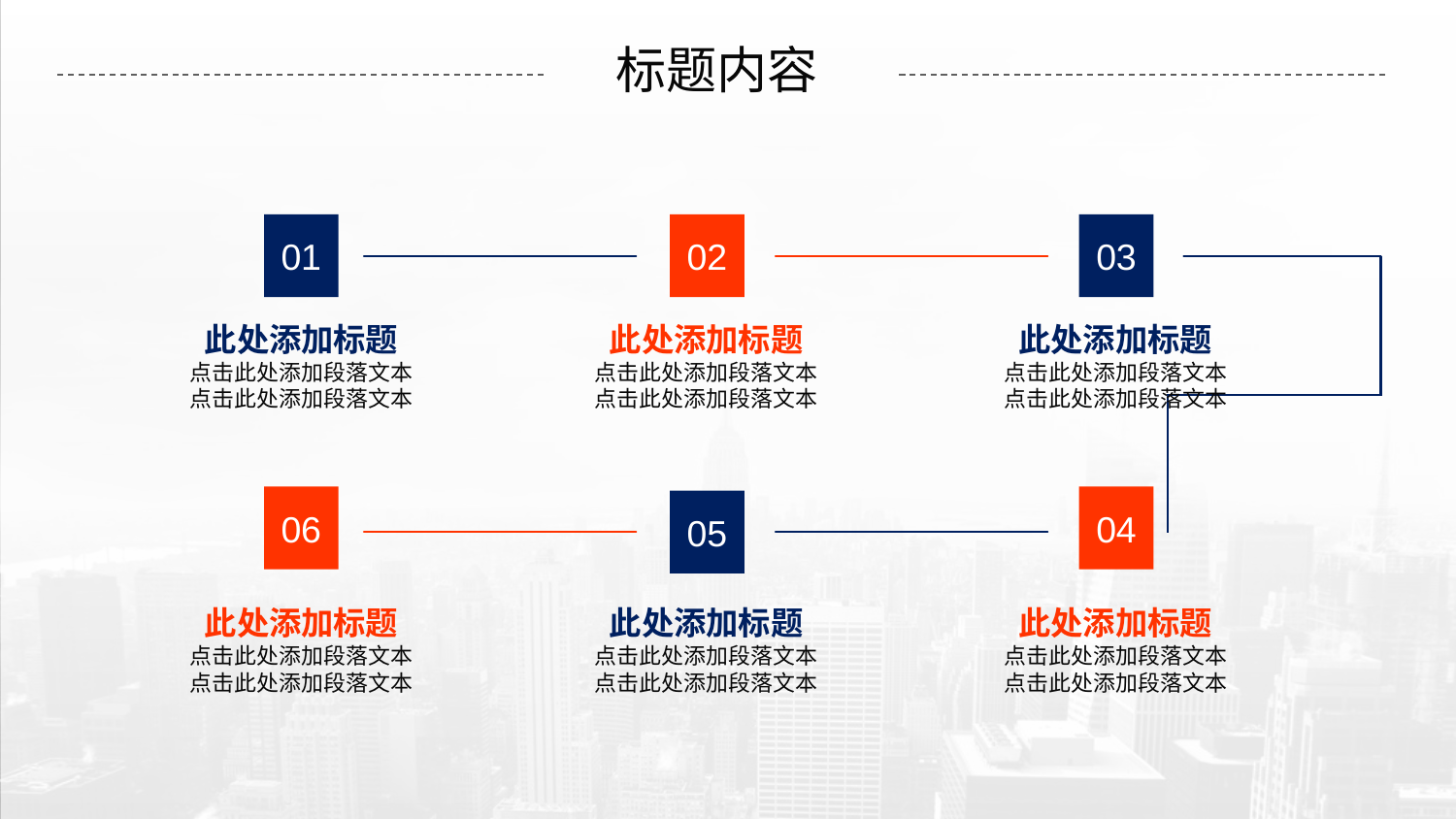

标题内容
01
02
03
此处添加标题
点击此处添加段落文本
点击此处添加段落文本
此处添加标题
点击此处添加段落文本
点击此处添加段落文本
此处添加标题
点击此处添加段落文本
点击此处添加段落文本
06
04
05
此处添加标题
点击此处添加段落文本
点击此处添加段落文本
此处添加标题
点击此处添加段落文本
点击此处添加段落文本
此处添加标题
点击此处添加段落文本
点击此处添加段落文本